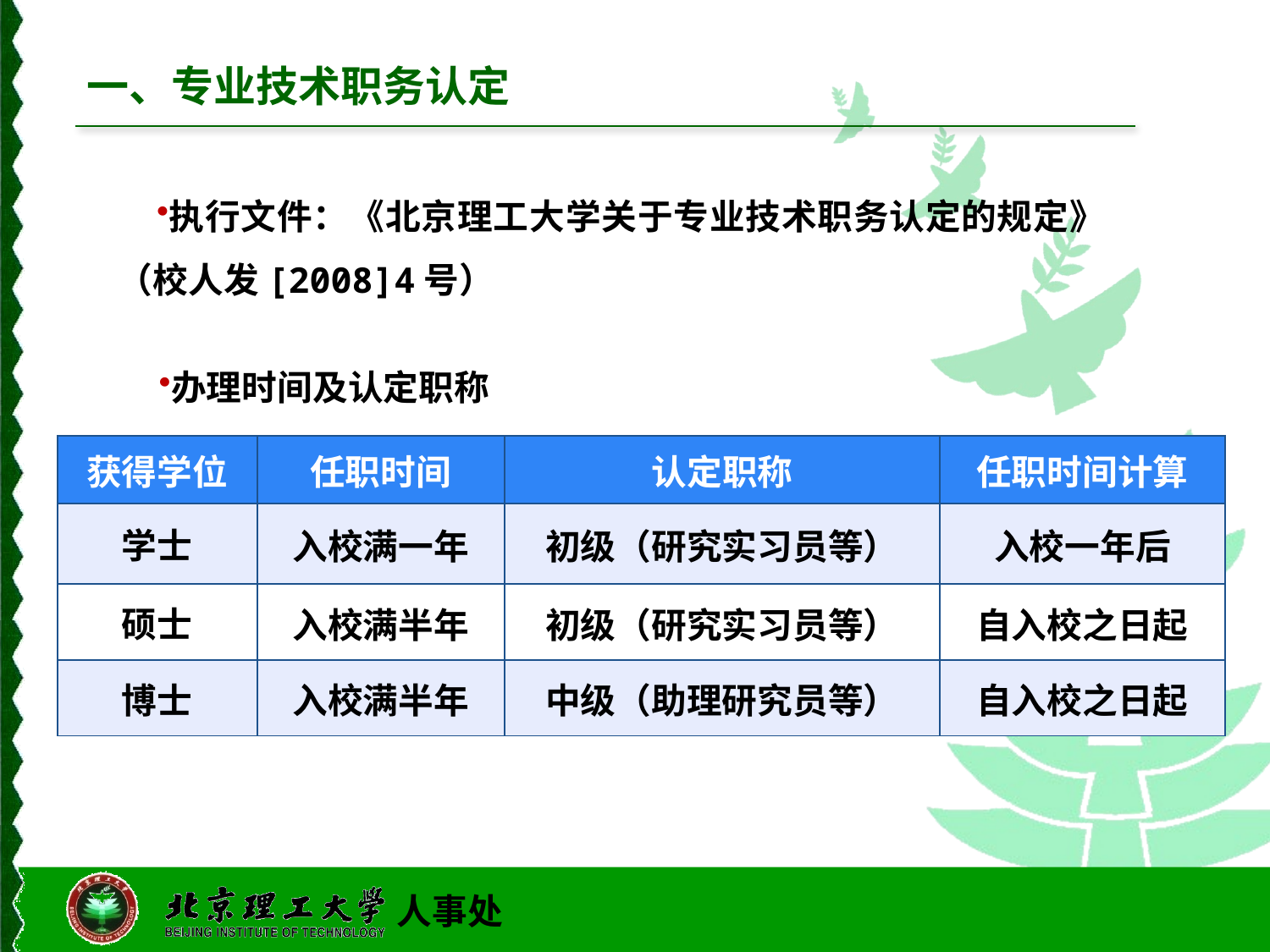

# 一、专业技术职务认定
执行文件：《北京理工大学关于专业技术职务认定的规定》（校人发[2008]4号）
办理时间及认定职称
| 获得学位 | 任职时间 | 认定职称 | 任职时间计算 |
| --- | --- | --- | --- |
| 学士 | 入校满一年 | 初级（研究实习员等） | 入校一年后 |
| 硕士 | 入校满半年 | 初级（研究实习员等） | 自入校之日起 |
| 博士 | 入校满半年 | 中级（助理研究员等） | 自入校之日起 |